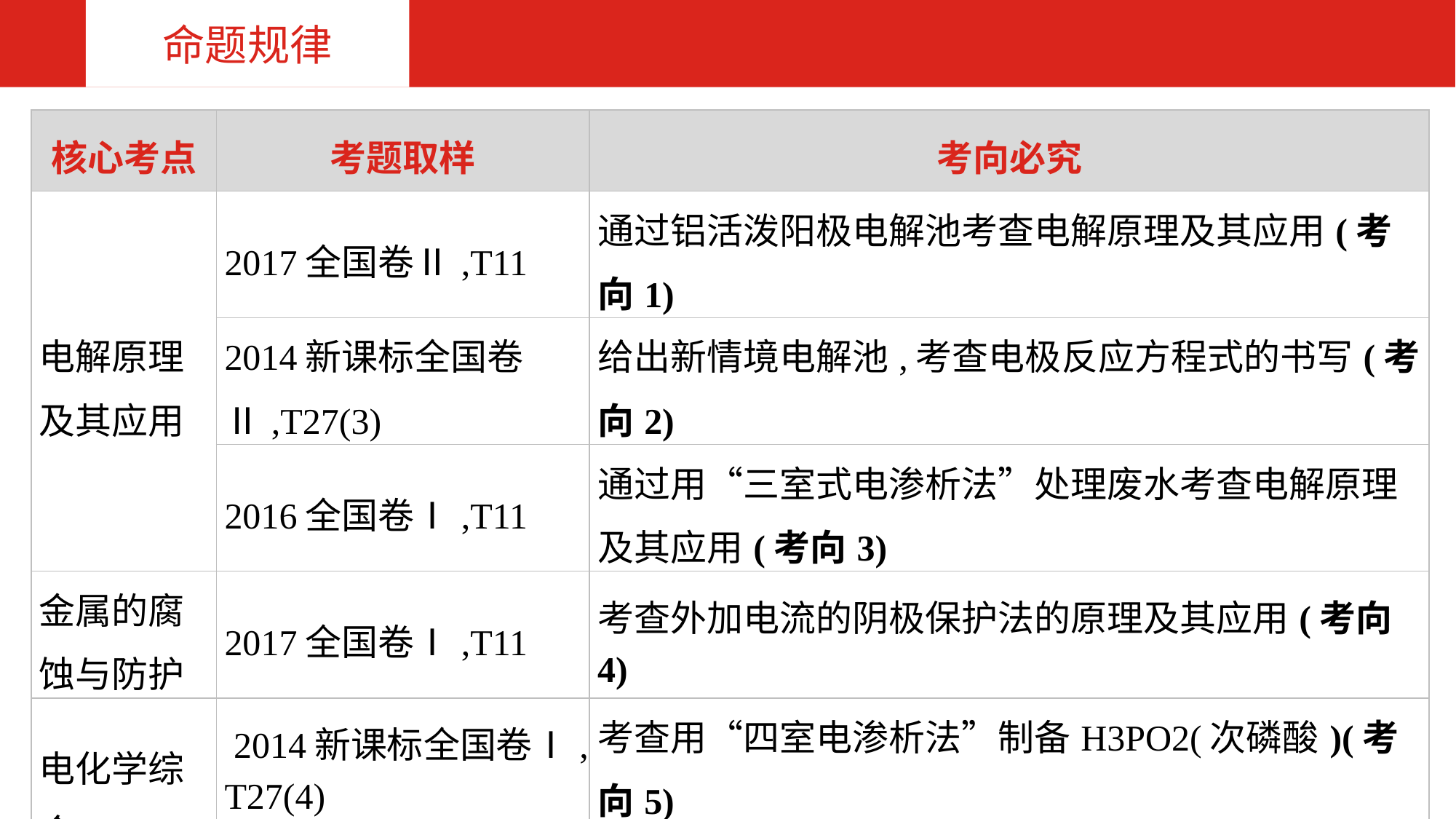

命题规律
| 核心考点 | 考题取样 | 考向必究 |
| --- | --- | --- |
| 电解原理及其应用 | 2017全国卷Ⅱ,T11 | 通过铝活泼阳极电解池考查电解原理及其应用(考向1) |
|  | 2014新课标全国卷Ⅱ,T27(3) | 给出新情境电解池,考查电极反应方程式的书写(考向2) |
|  | 2016全国卷Ⅰ,T11 | 通过用“三室式电渗析法”处理废水考查电解原理及其应用(考向3) |
| 金属的腐蚀与防护 | 2017全国卷Ⅰ,T11 | 考查外加电流的阴极保护法的原理及其应用(考向4) |
| 电化学综合 | 2014新课标全国卷Ⅰ,T27(4) | 考查用“四室电渗析法”制备H3PO2(次磷酸)(考向5) |
|  | 2013新课标全国卷 Ⅰ,T28(5) | 考查电极反应的书写和电能的相关计算(考向6) |